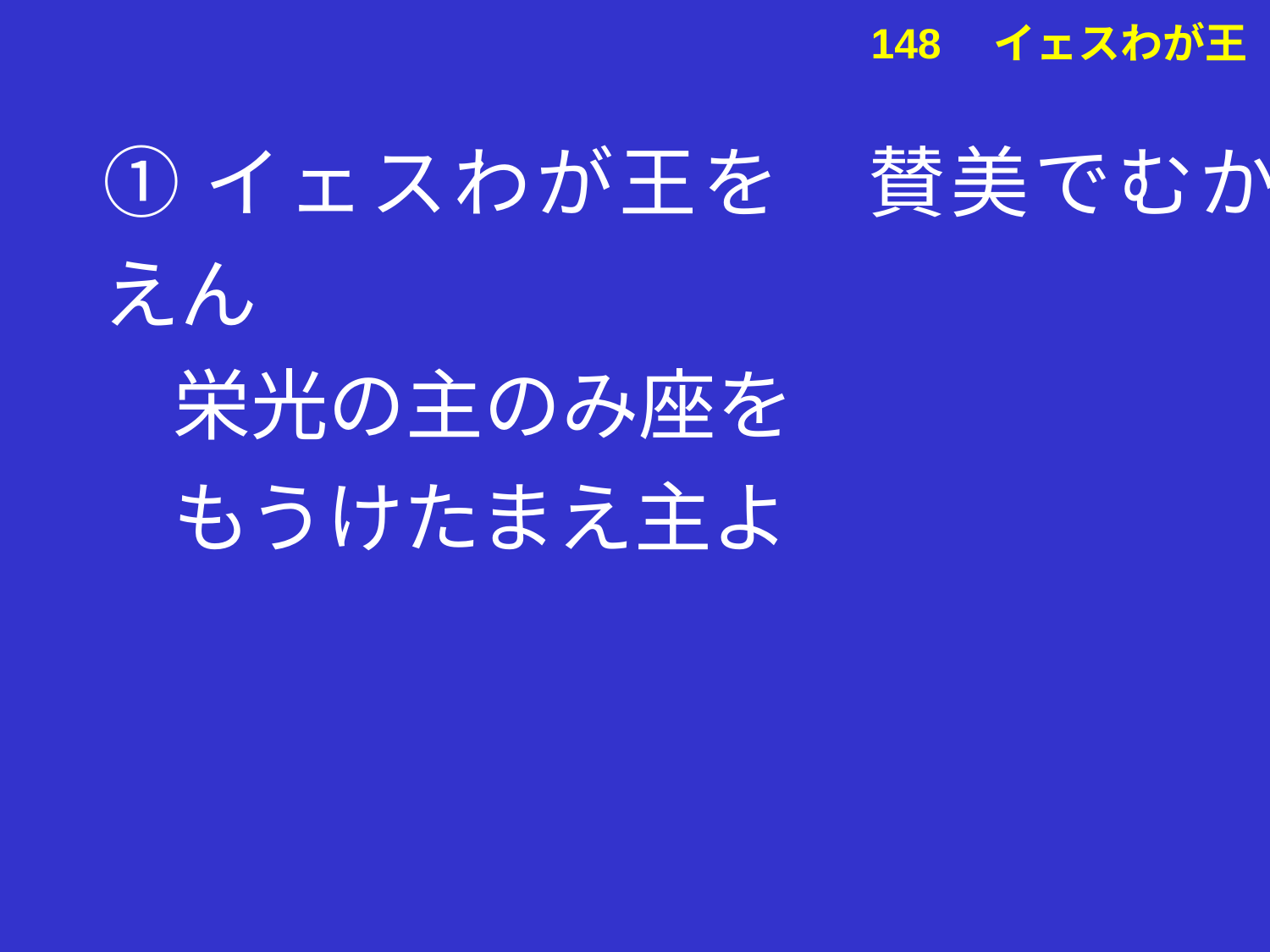

# 148　イェスわが王
①イェスわが王を　賛美でむかえん
   栄光の主のみ座を
   もうけたまえ主よ